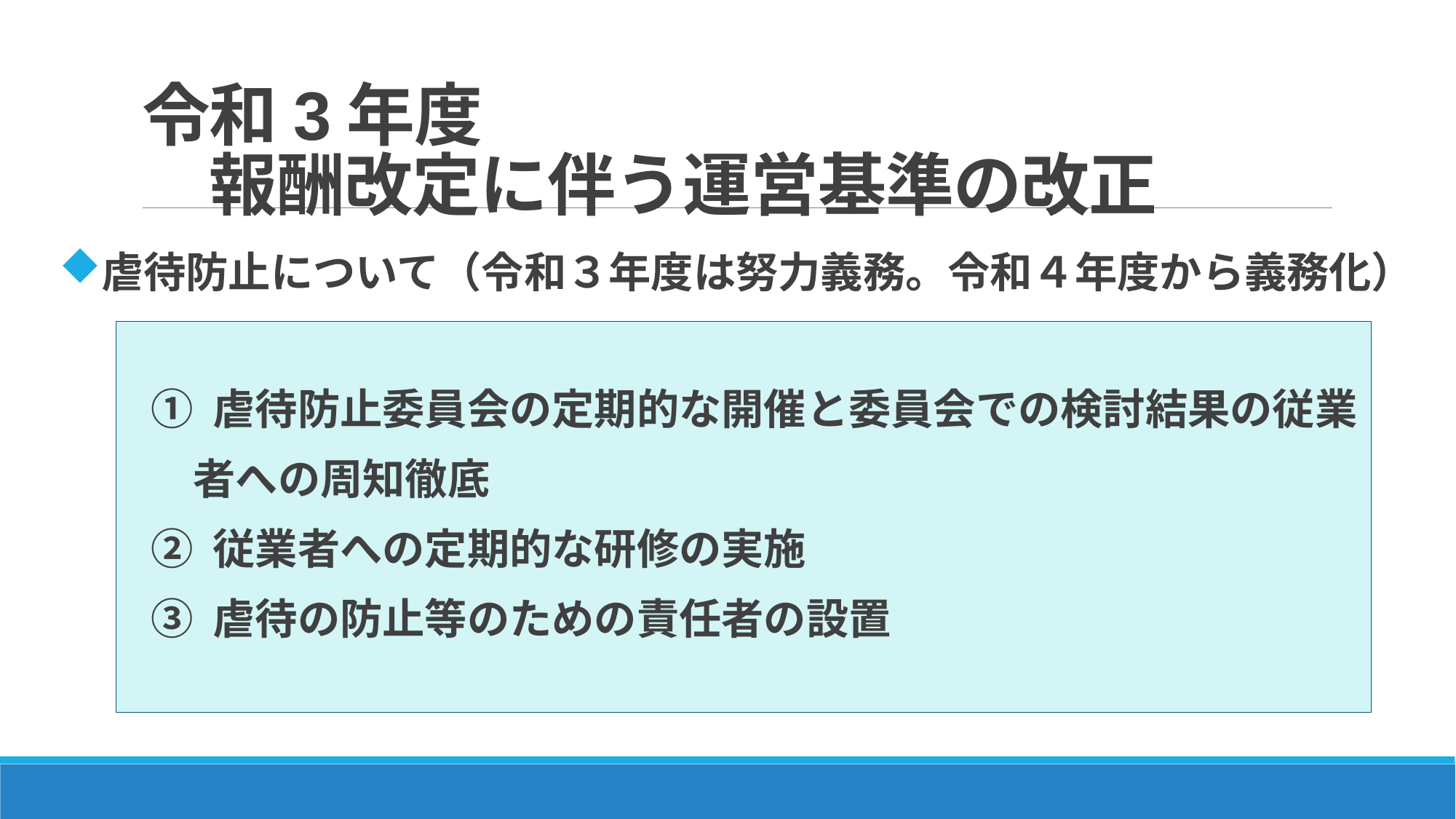

# 令和3年度　 　報酬改定に伴う運営基準の改正

虐待防止について（令和３年度は努力義務。令和４年度から義務化）

① 虐待防止委員会の定期的な開催と委員会での検討結果の従業
　者への周知徹底
② 従業者への定期的な研修の実施
③ 虐待の防止等のための責任者の設置